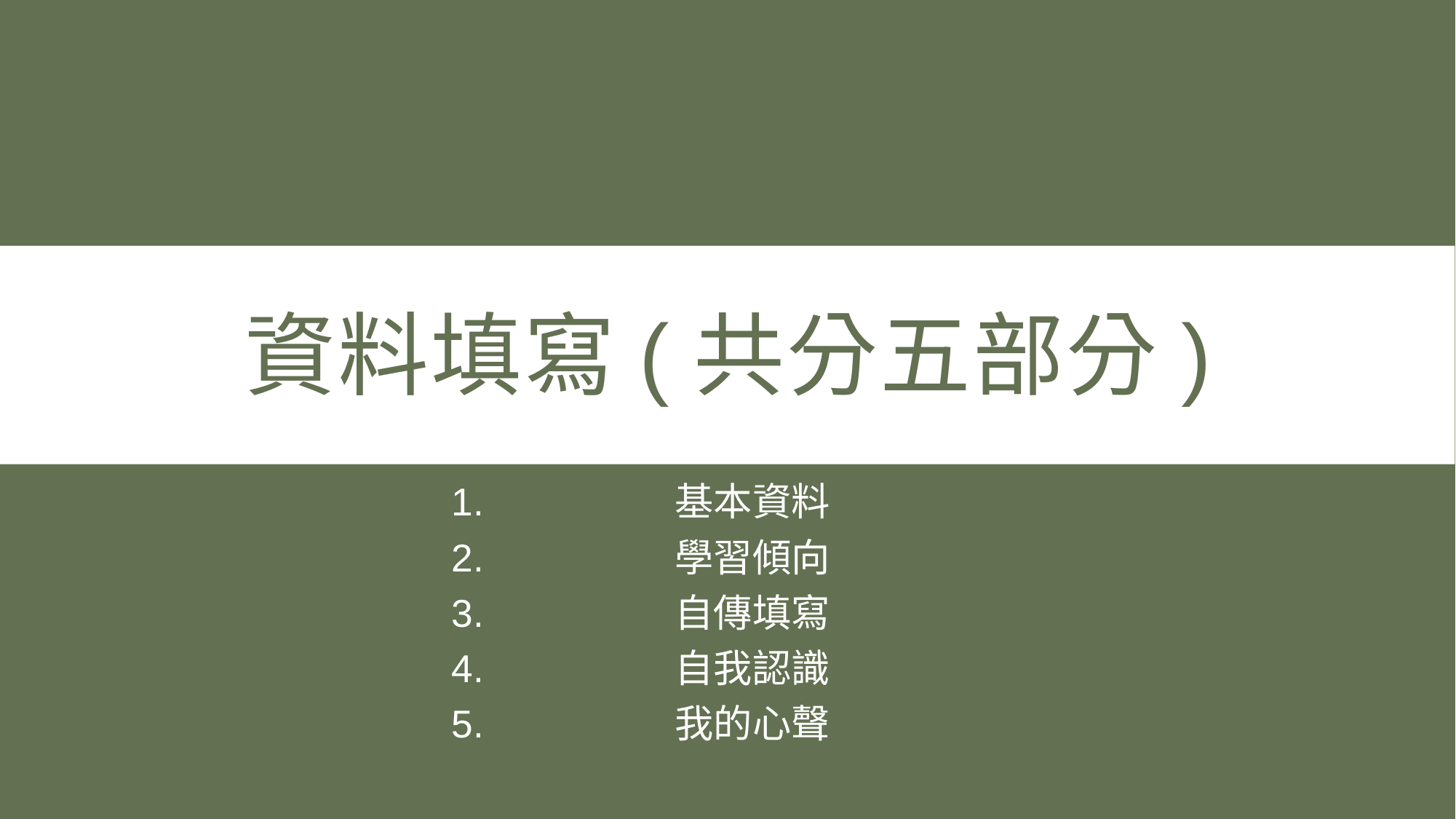

# 資料填寫(共分五部分)
基本資料
學習傾向
自傳填寫
自我認識
我的心聲